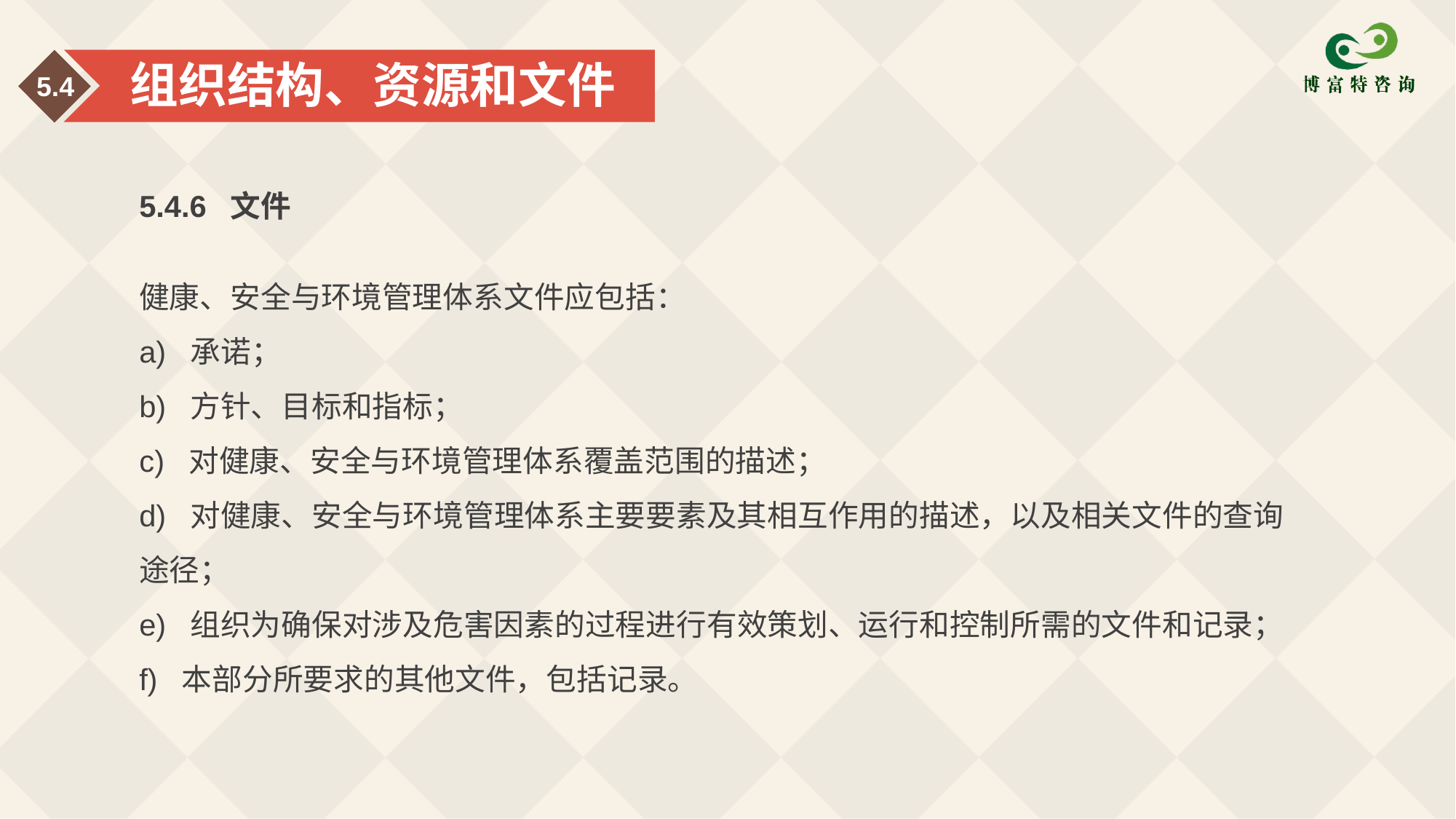

组织结构、资源和文件

5.4
5.4.6  文件
健康、安全与环境管理体系文件应包括：
a)  承诺；
b)  方针、目标和指标；
c)  对健康、安全与环境管理体系覆盖范围的描述；
d)  对健康、安全与环境管理体系主要要素及其相互作用的描述，以及相关文件的查询途径；
e)  组织为确保对涉及危害因素的过程进行有效策划、运行和控制所需的文件和记录；
f)  本部分所要求的其他文件，包括记录。